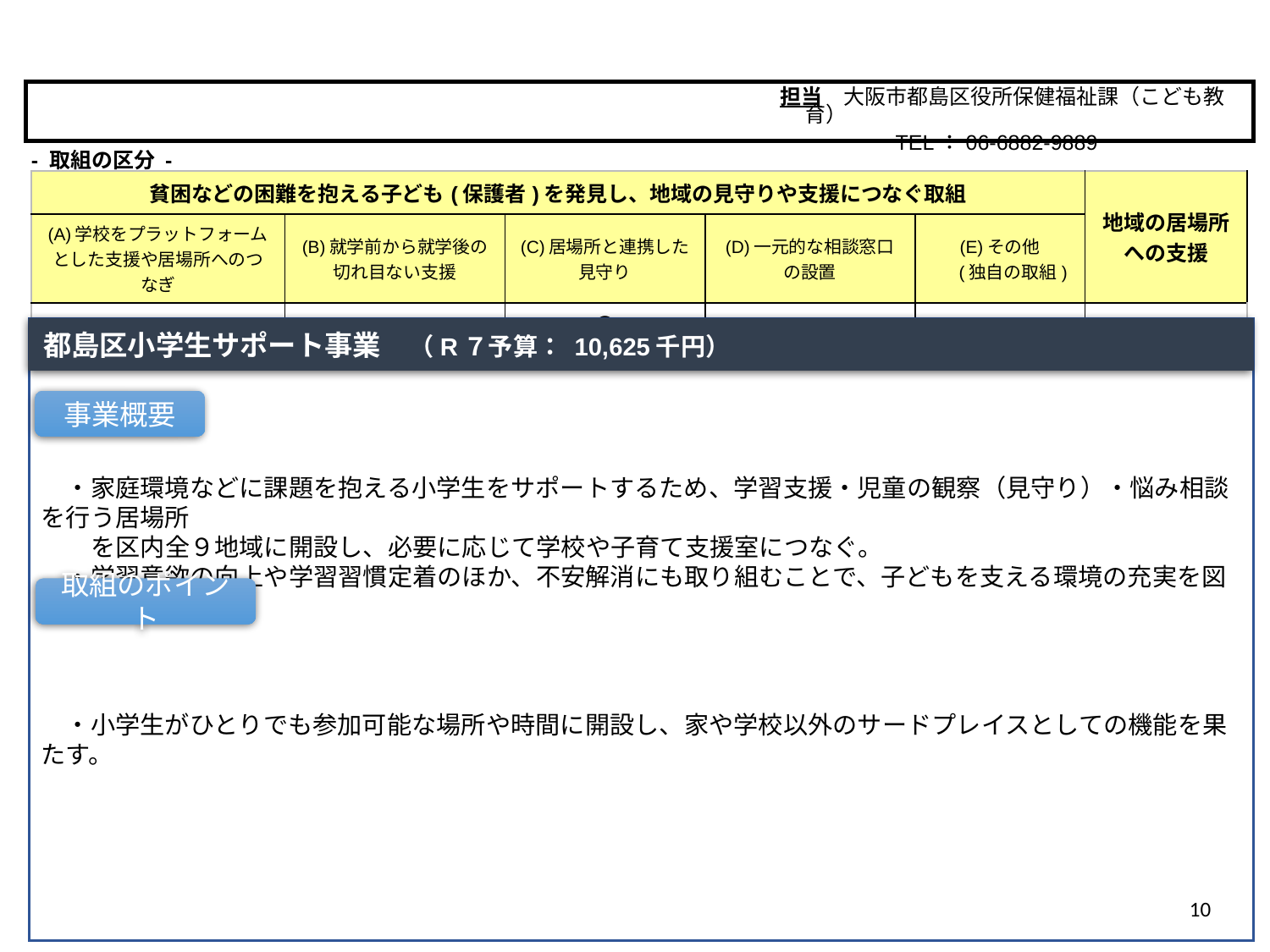

担当　大阪市都島区役所保健福祉課（こども教育）
　　　　　 TEL：06-6882-9889

大阪市
- 取組の区分 -
| 貧困などの困難を抱える子ども(保護者)を発見し、地域の見守りや支援につなぐ取組 |  |  |  |  | 地域の居場所 への支援 |
| --- | --- | --- | --- | --- | --- |
| (A)学校をプラットフォームとした支援や居場所へのつなぎ | (B)就学前から就学後の 切れ目ない支援 | (C)居場所と連携した 見守り | (D)一元的な相談窓口 の設置 | (E)その他 　 (独自の取組) |  |
|  |  | 〇 |  |  |  |
都島区小学生サポート事業　（R７予算： 10,625千円）

　・家庭環境などに課題を抱える小学生をサポートするため、学習支援・児童の観察（見守り）・悩み相談を行う居場所
　　を区内全９地域に開設し、必要に応じて学校や子育て支援室につなぐ。
　・学習意欲の向上や学習習慣定着のほか、不安解消にも取り組むことで、子どもを支える環境の充実を図る。

　・小学生がひとりでも参加可能な場所や時間に開設し、家や学校以外のサードプレイスとしての機能を果たす。

事業概要
取組のポイント
10